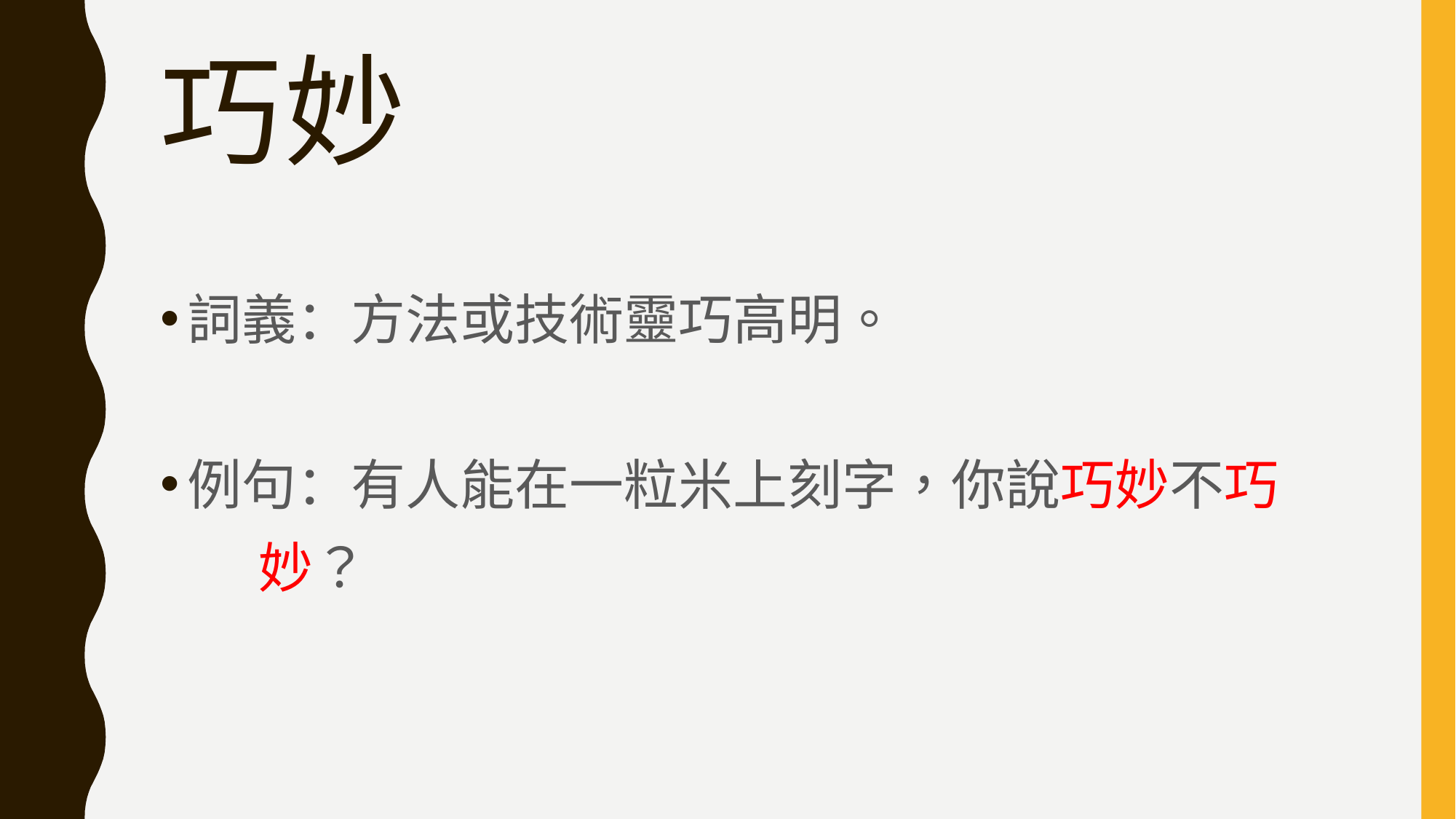

# 巧妙
詞義：方法或技術靈巧高明。

例句：有人能在一粒米上刻字，你說巧妙不巧
       妙？